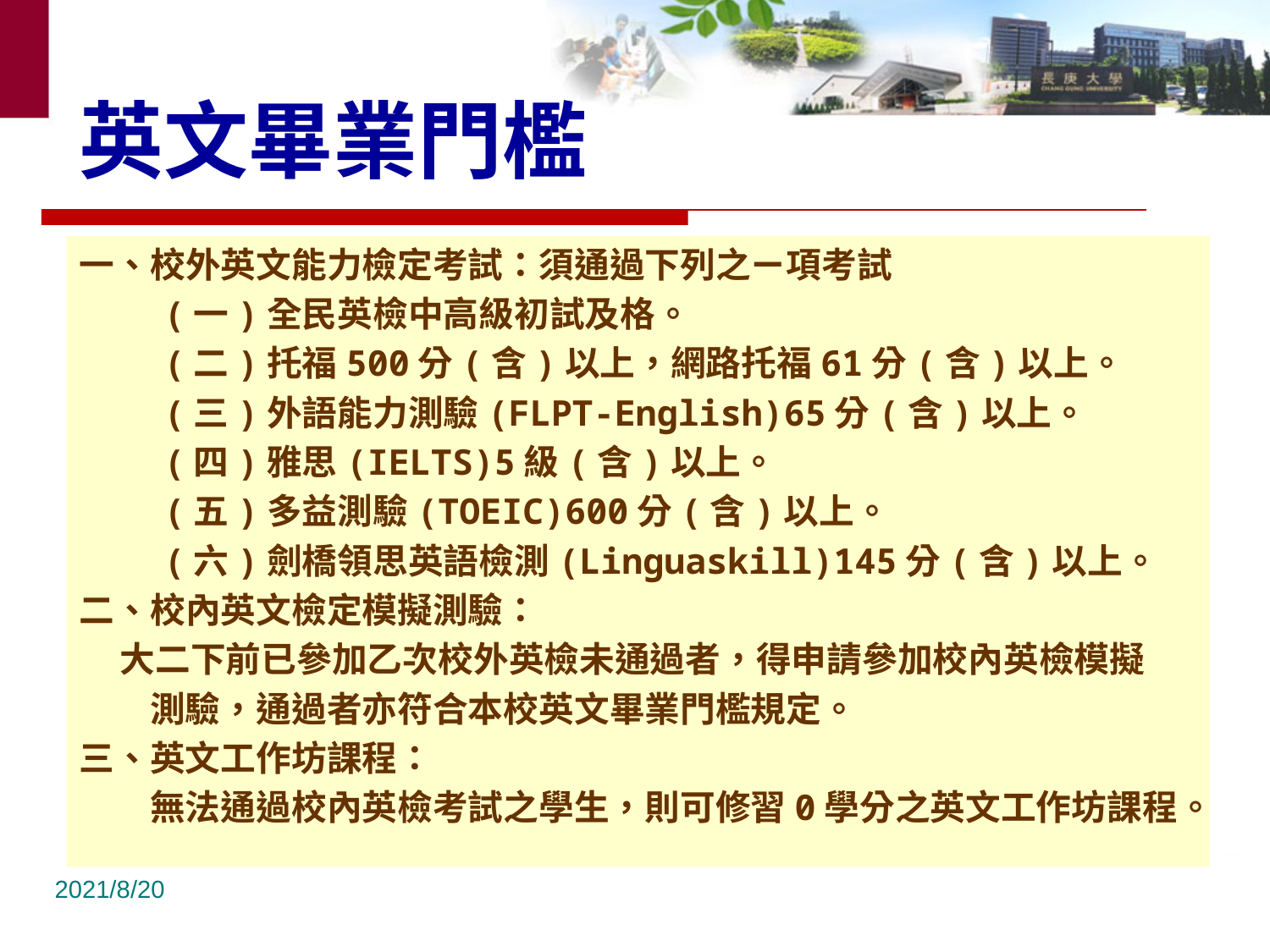

# 英文畢業門檻
一、校外英文能力檢定考試：須通過下列之ㄧ項考試
    (一)全民英檢中高級初試及格。
    (二)托福500分(含)以上，網路托福61分(含)以上。
    (三)外語能力測驗(FLPT-English)65分(含)以上。
    (四)雅思(IELTS)5級(含)以上。
    (五)多益測驗(TOEIC)600分(含)以上。
    (六)劍橋領思英語檢測(Linguaskill)145分(含)以上。
二、校內英文檢定模擬測驗：
    大二下前已參加乙次校外英檢未通過者，得申請參加校內英檢模擬
　　測驗，通過者亦符合本校英文畢業門檻規定。
三、英文工作坊課程：
　　無法通過校內英檢考試之學生，則可修習0學分之英文工作坊課程。

2021/8/20